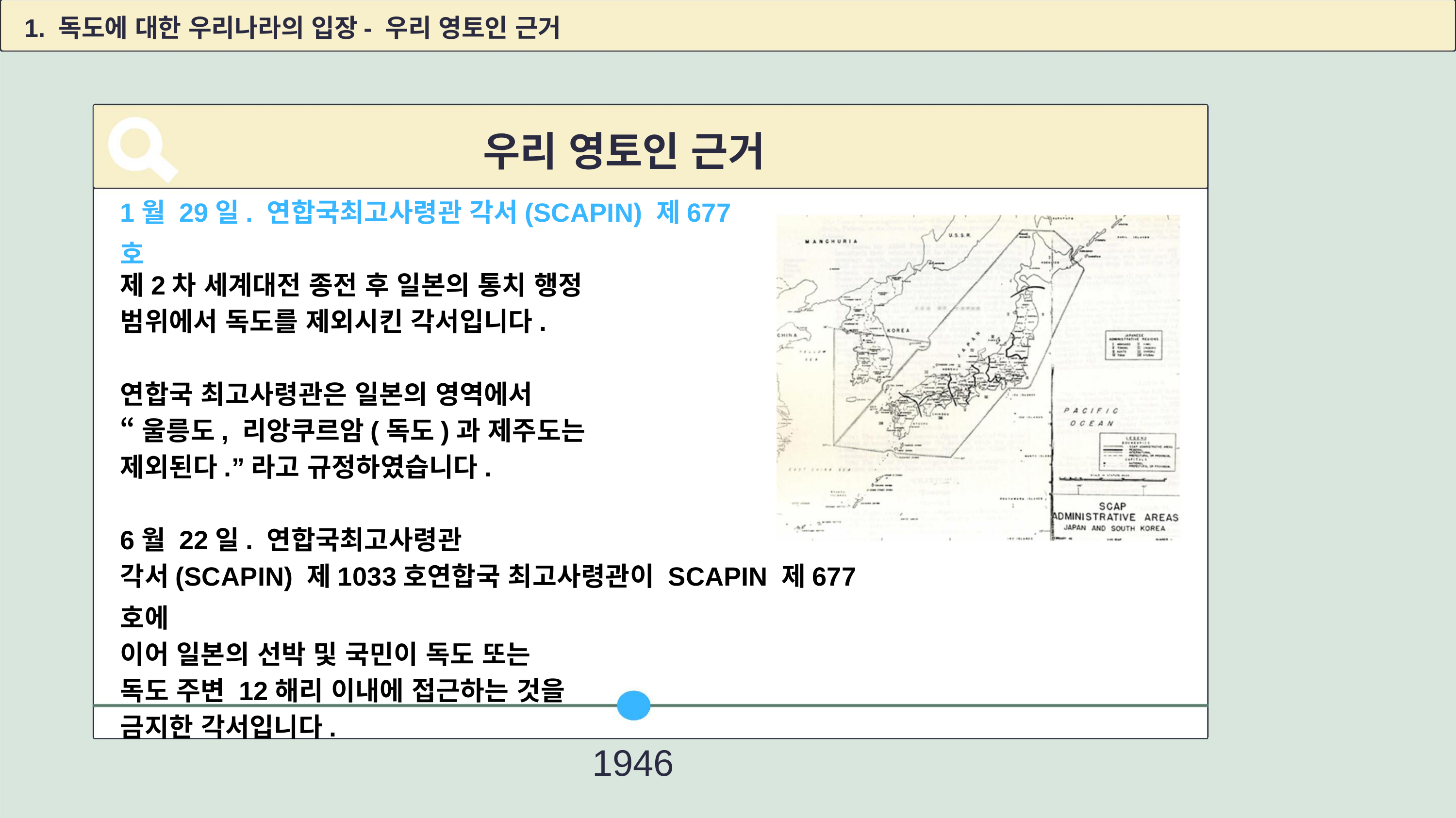

1. 독도에 대한 우리나라의 입장- 우리 영토인 근거
우리 영토인 근거
1월 29일. 연합국최고사령관 각서(SCAPIN) 제677호
제2차 세계대전 종전 후 일본의 통치 행정
범위에서 독도를 제외시킨 각서입니다.
연합국 최고사령관은 일본의 영역에서
“울릉도, 리앙쿠르암(독도)과 제주도는
제외된다.”라고 규정하였습니다.
6월 22일. 연합국최고사령관
각서(SCAPIN) 제1033호연합국 최고사령관이 SCAPIN 제677호에
이어 일본의 선박 및 국민이 독도 또는
독도 주변 12해리 이내에 접근하는 것을
금지한 각서입니다.
1946